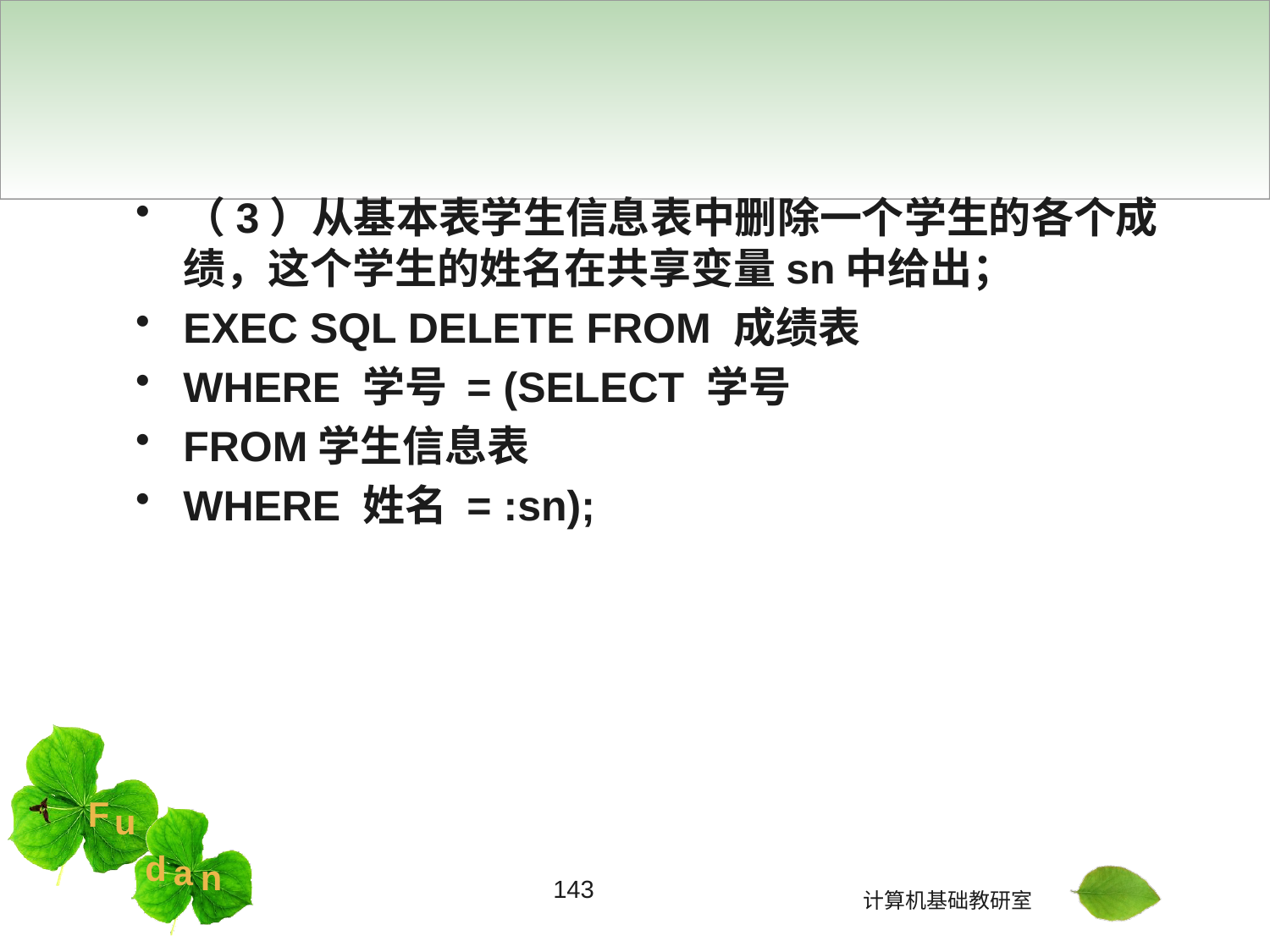

#
（3）从基本表学生信息表中删除一个学生的各个成绩，这个学生的姓名在共享变量sn中给出；
EXEC SQL DELETE FROM 成绩表
WHERE 学号 = (SELECT 学号
FROM学生信息表
WHERE 姓名 = :sn);

143